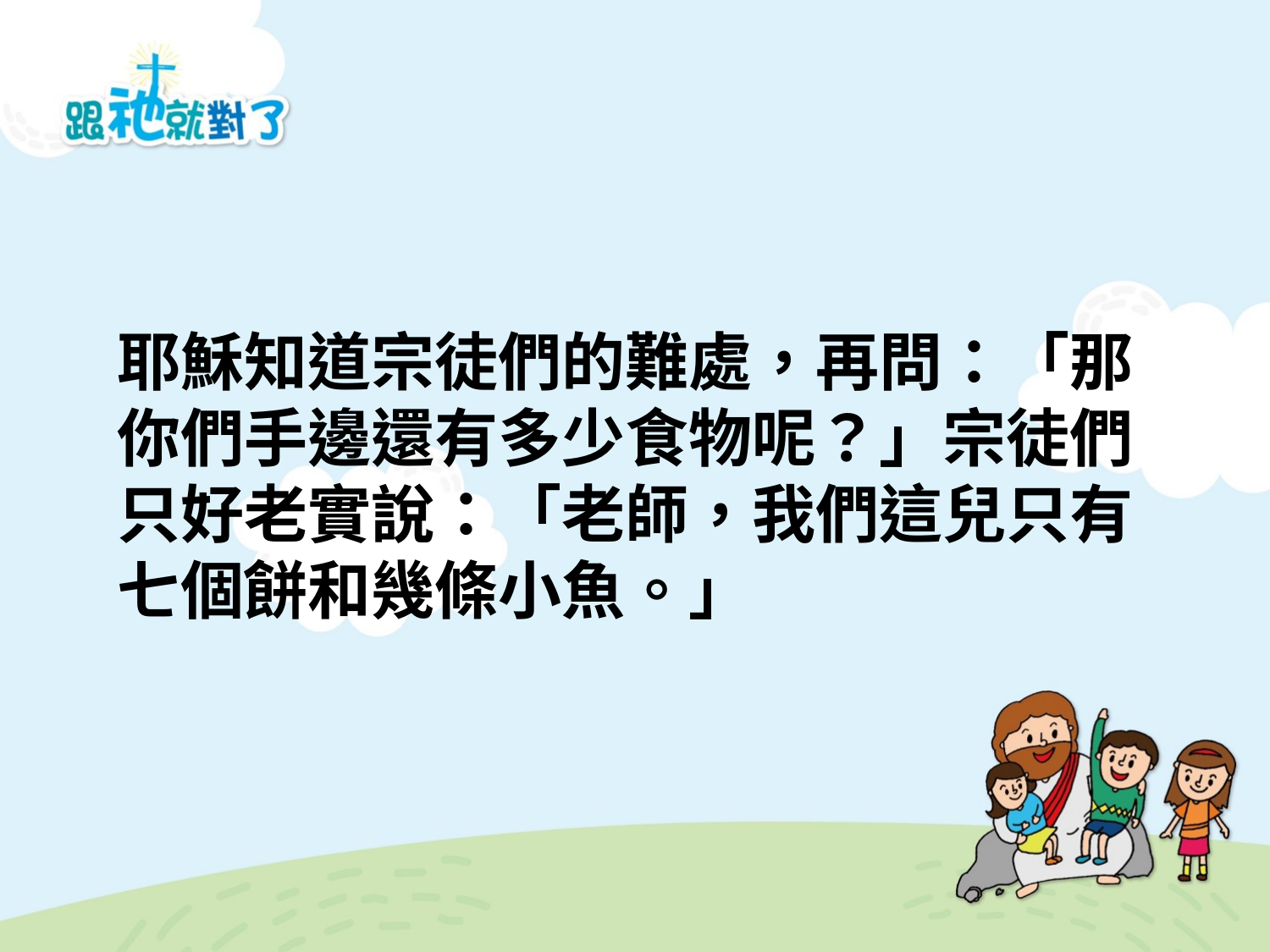

耶穌知道宗徒們的難處，再問：「那你們手邊還有多少食物呢？」宗徒們只好老實說：「老師，我們這兒只有七個餅和幾條小魚。」